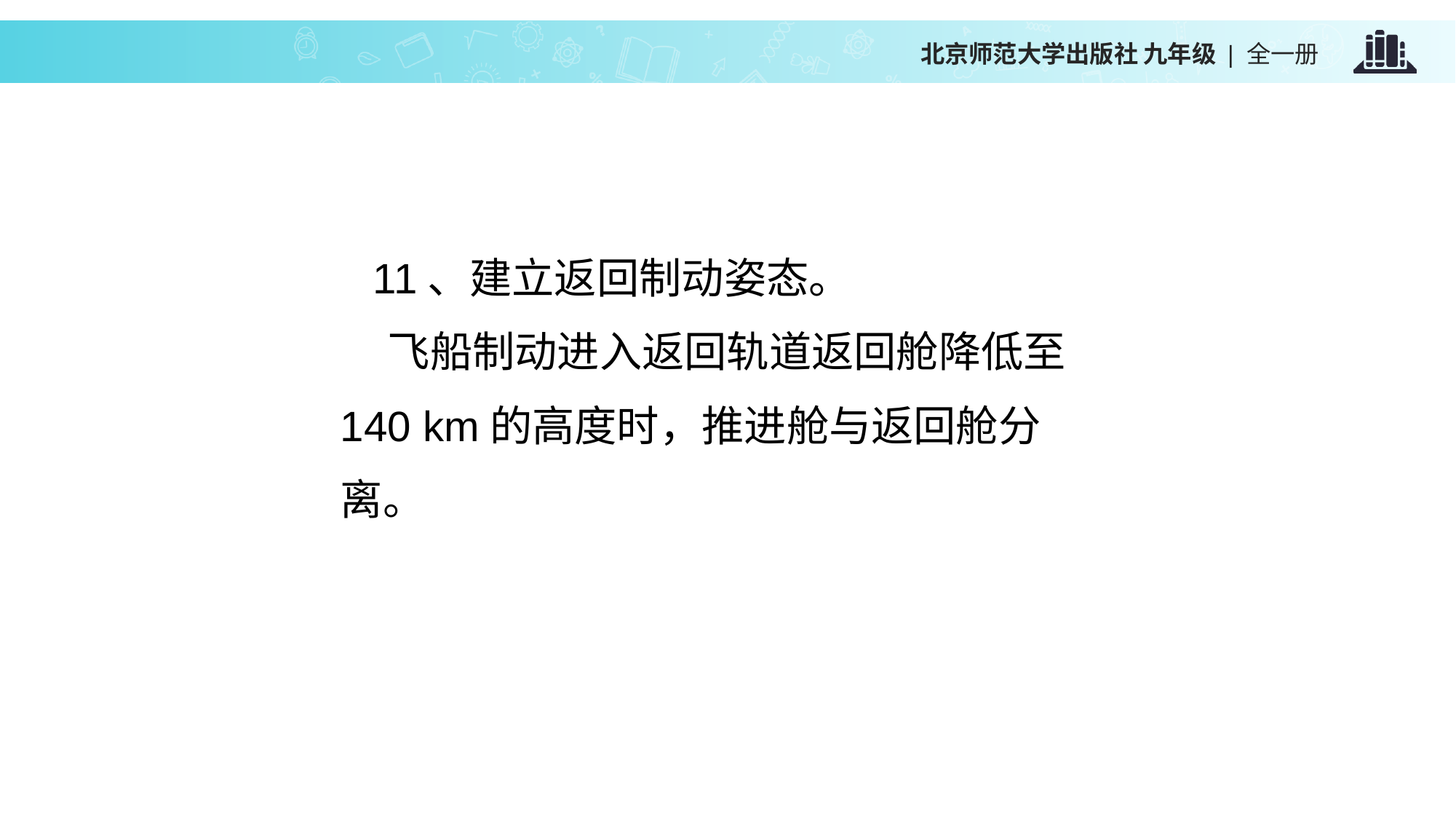

11、建立返回制动姿态。
     飞船制动进入返回轨道返回舱降低至140 km的高度时，推进舱与返回舱分离。